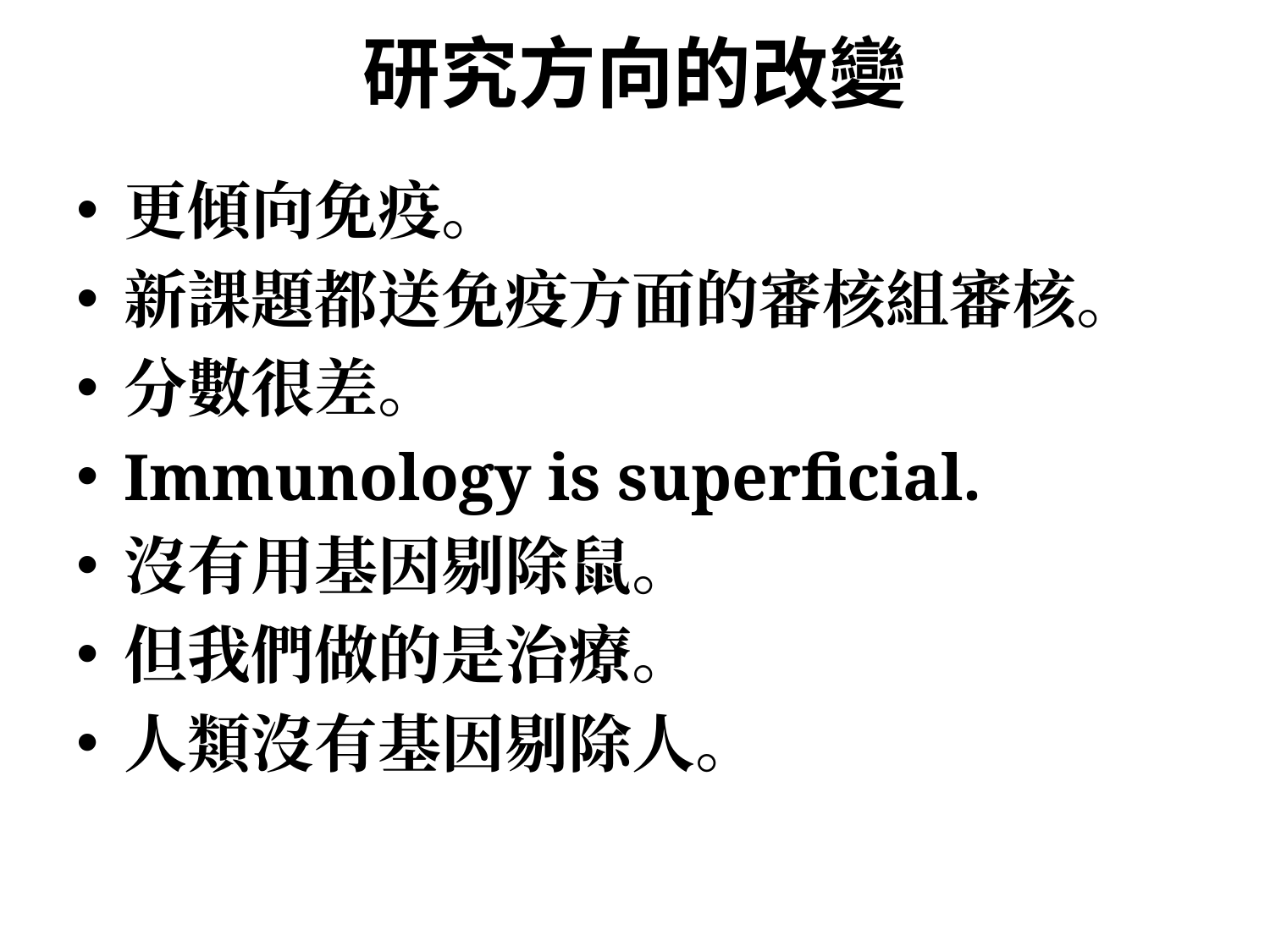

# 研究方向的改變
更傾向免疫。
新課題都送免疫方面的審核組審核。
分數很差。
Immunology is superficial.
沒有用基因剔除鼠。
但我們做的是治療。
人類沒有基因剔除人。